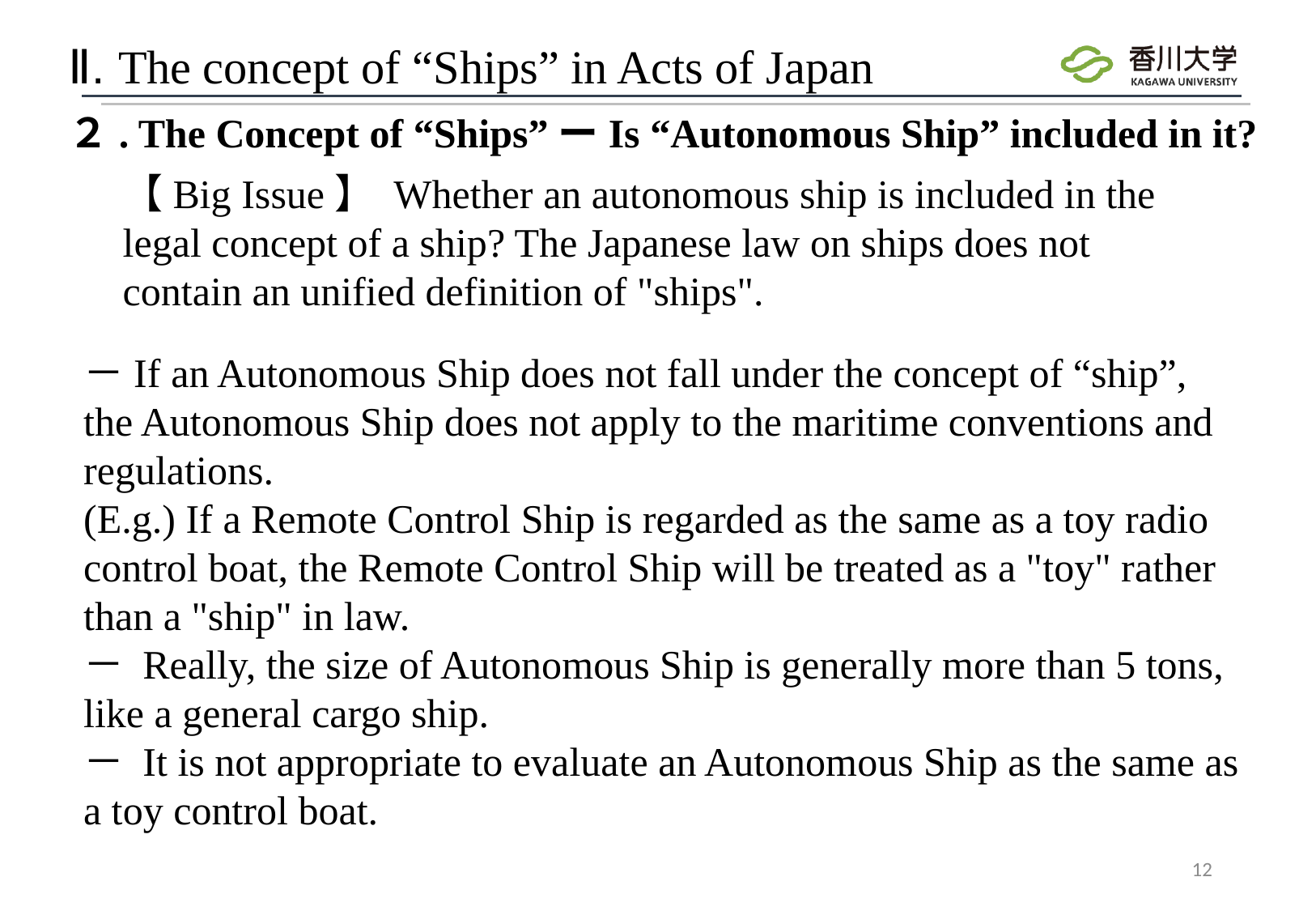

# Ⅱ. The concept of “Ships” in Acts of Japan
２. The Concept of “Ships”ーIs “Autonomous Ship” included in it?
【Big Issue】 Whether an autonomous ship is included in the legal concept of a ship? The Japanese law on ships does not contain an unified definition of "ships".
－If an Autonomous Ship does not fall under the concept of “ship”,
the Autonomous Ship does not apply to the maritime conventions and
regulations.
(E.g.) If a Remote Control Ship is regarded as the same as a toy radio
control boat, the Remote Control Ship will be treated as a "toy" rather
than a "ship" in law.
－ Really, the size of Autonomous Ship is generally more than 5 tons,
like a general cargo ship.
－ It is not appropriate to evaluate an Autonomous Ship as the same as
a toy control boat.
12